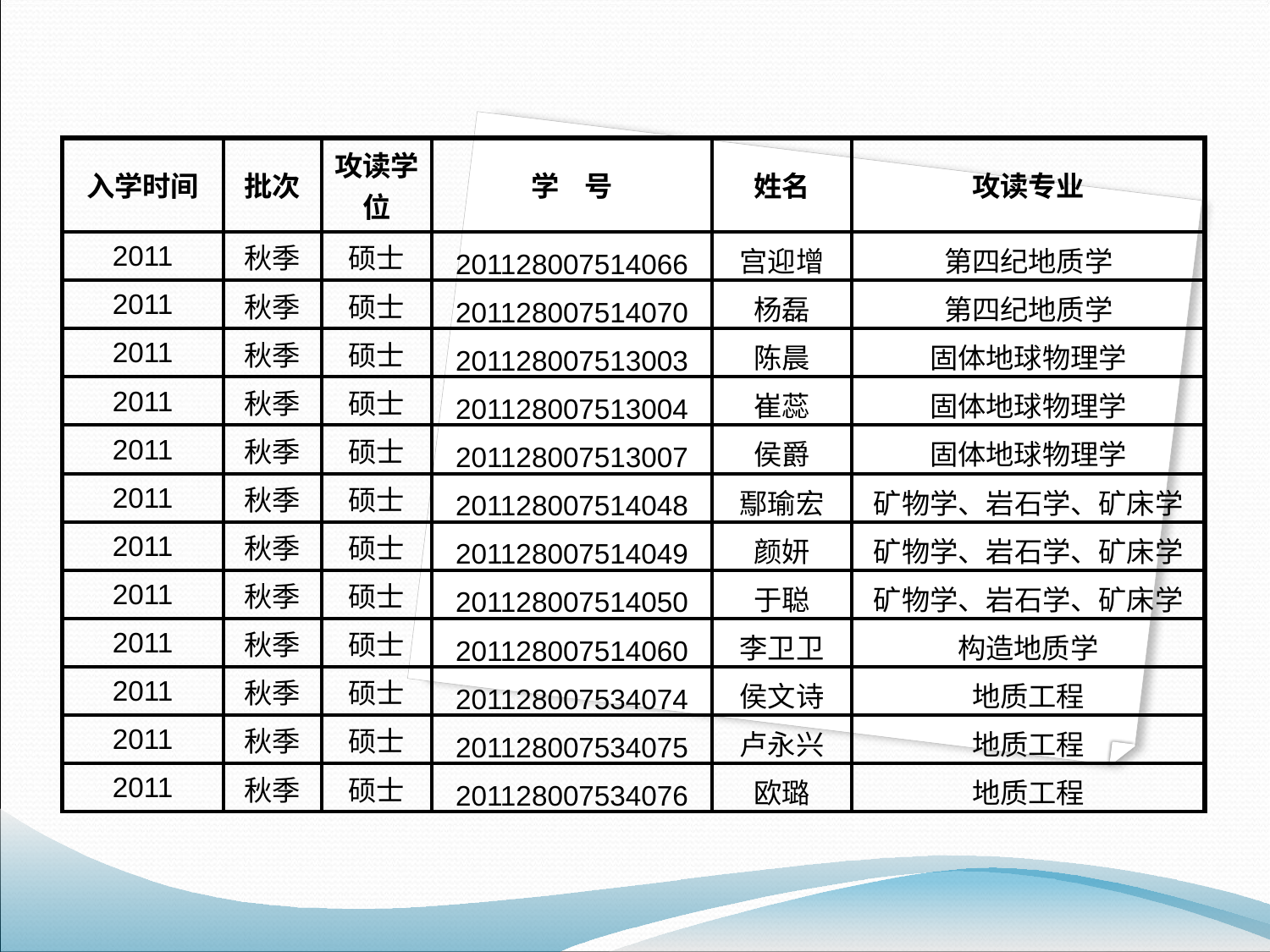

| 入学时间 | 批次 | 攻读学位 | 学 号 | 姓名 | 攻读专业 |
| --- | --- | --- | --- | --- | --- |
| 2011 | 秋季 | 硕士 | 201128007514066 | 宫迎增 | 第四纪地质学 |
| 2011 | 秋季 | 硕士 | 201128007514070 | 杨磊 | 第四纪地质学 |
| 2011 | 秋季 | 硕士 | 201128007513003 | 陈晨 | 固体地球物理学 |
| 2011 | 秋季 | 硕士 | 201128007513004 | 崔蕊 | 固体地球物理学 |
| 2011 | 秋季 | 硕士 | 201128007513007 | 侯爵 | 固体地球物理学 |
| 2011 | 秋季 | 硕士 | 201128007514048 | 鄢瑜宏 | 矿物学、岩石学、矿床学 |
| 2011 | 秋季 | 硕士 | 201128007514049 | 颜妍 | 矿物学、岩石学、矿床学 |
| 2011 | 秋季 | 硕士 | 201128007514050 | 于聪 | 矿物学、岩石学、矿床学 |
| 2011 | 秋季 | 硕士 | 201128007514060 | 李卫卫 | 构造地质学 |
| 2011 | 秋季 | 硕士 | 201128007534074 | 侯文诗 | 地质工程 |
| 2011 | 秋季 | 硕士 | 201128007534075 | 卢永兴 | 地质工程 |
| 2011 | 秋季 | 硕士 | 201128007534076 | 欧璐 | 地质工程 |